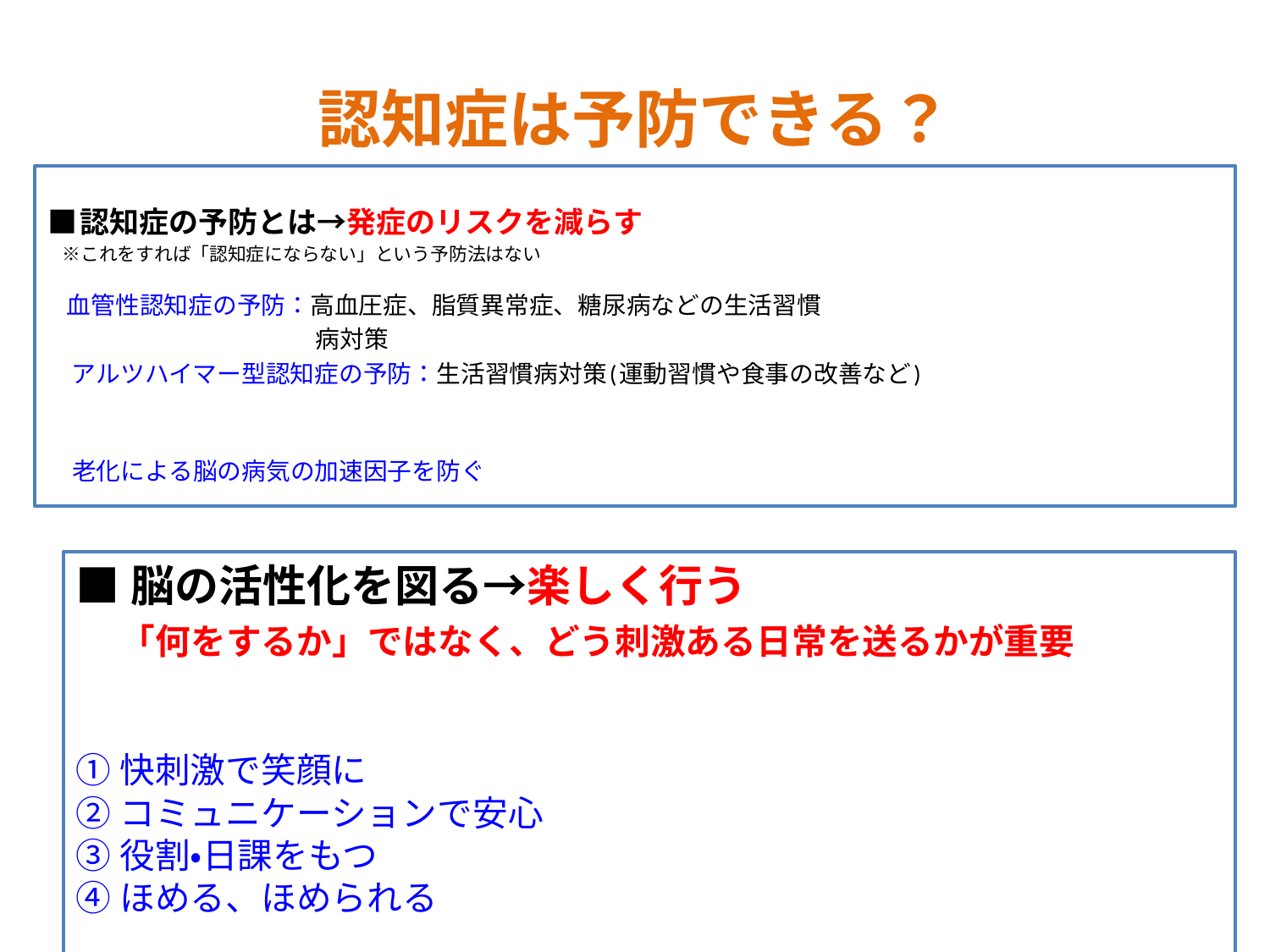

# 認知症は予防できる？

■認知症の予防とは→発症のリスクを減らす
　※これをすれば「認知症にならない」という予防法はない

　血管性認知症の予防：高血圧症、脂質異常症、糖尿病などの生活習慣
　　　　　　　　　　　病対策
　アルツハイマー型認知症の予防：生活習慣病対策(運動習慣や食事の改善など)

　老化による脳の病気の加速因子を防ぐ

■脳の活性化を図る→楽しく行う
　「何をするか」ではなく、どう刺激ある日常を送るかが重要

①快刺激で笑顔に
②コミュニケーションで安心
③役割・日課をもつ
④ほめる、ほめられる